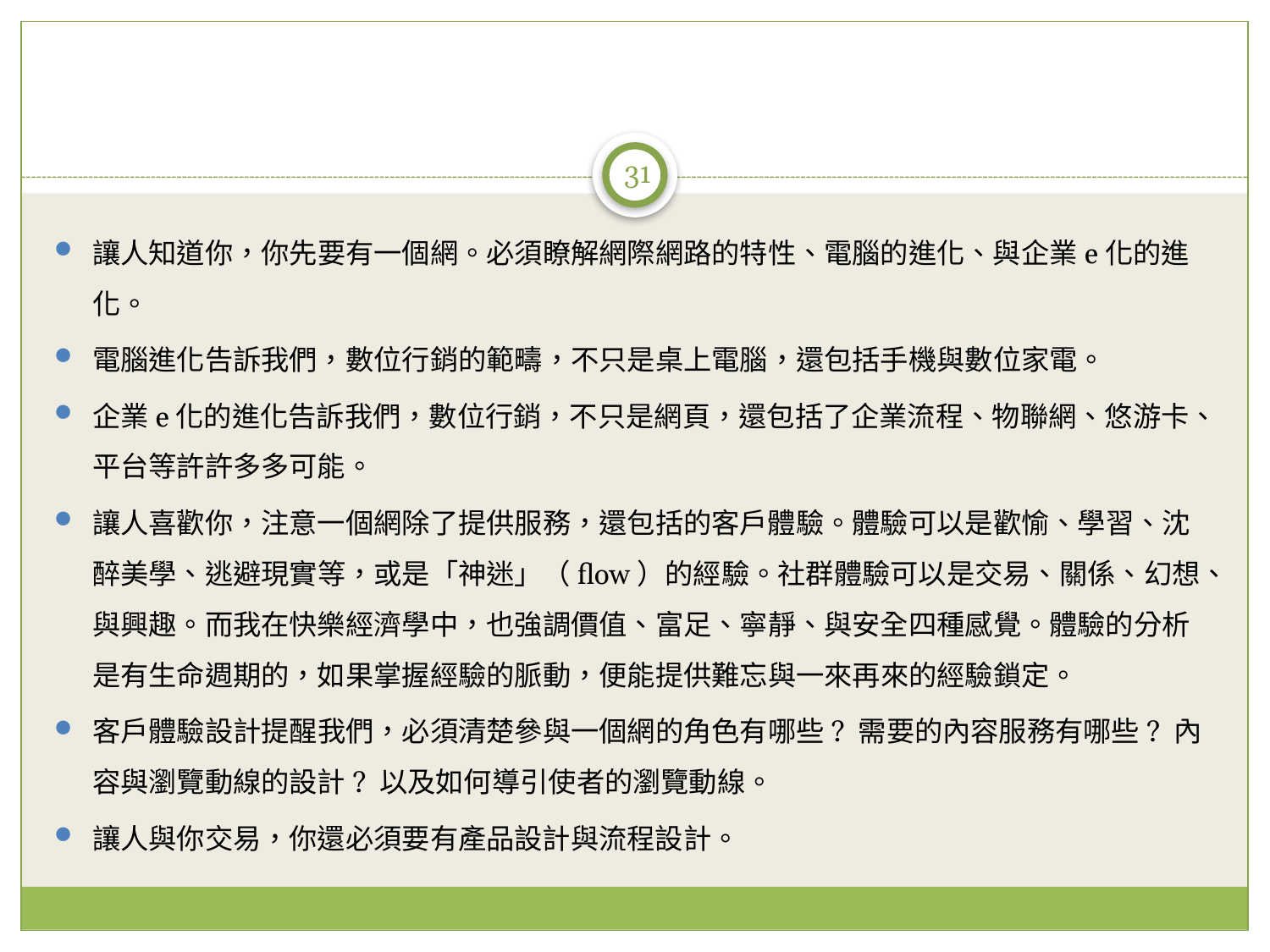

#
31
讓人知道你，你先要有一個網。必須瞭解網際網路的特性、電腦的進化、與企業e化的進化。
電腦進化告訴我們，數位行銷的範疇，不只是桌上電腦，還包括手機與數位家電。
企業e化的進化告訴我們，數位行銷，不只是網頁，還包括了企業流程、物聯網、悠游卡、平台等許許多多可能。
讓人喜歡你，注意一個網除了提供服務，還包括的客戶體驗。體驗可以是歡愉、學習、沈醉美學、逃避現實等，或是「神迷」（flow）的經驗。社群體驗可以是交易、關係、幻想、與興趣。而我在快樂經濟學中，也強調價值、富足、寧靜、與安全四種感覺。體驗的分析是有生命週期的，如果掌握經驗的脈動，便能提供難忘與一來再來的經驗鎖定。
客戶體驗設計提醒我們，必須清楚參與一個網的角色有哪些? 需要的內容服務有哪些? 內容與瀏覽動線的設計? 以及如何導引使者的瀏覽動線。
讓人與你交易，你還必須要有產品設計與流程設計。